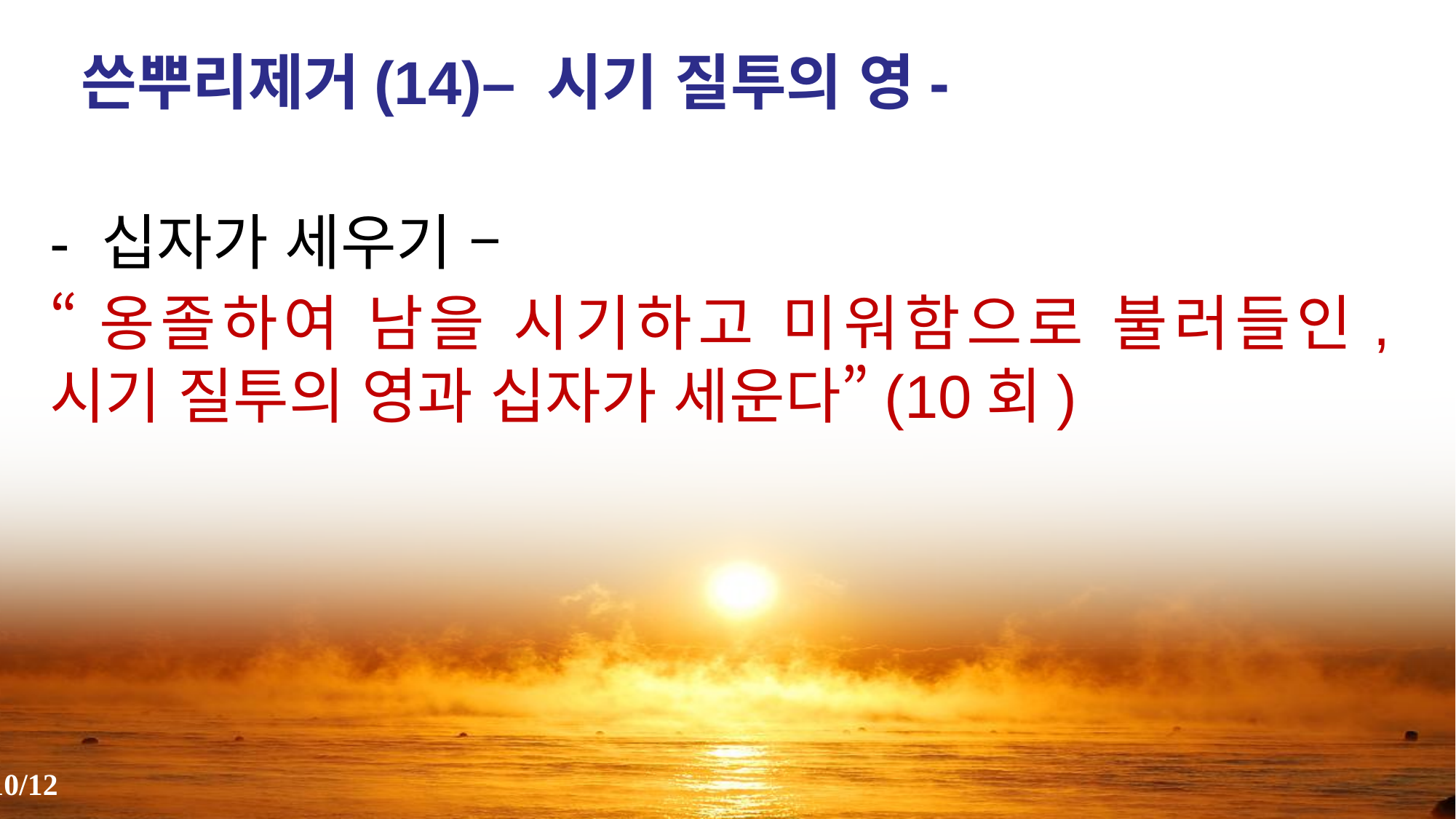

쓴뿌리제거(14)– 시기 질투의 영-

- 십자가 세우기 –
“옹졸하여 남을 시기하고 미워함으로 불러들인, 시기 질투의 영과 십자가 세운다”(10회)